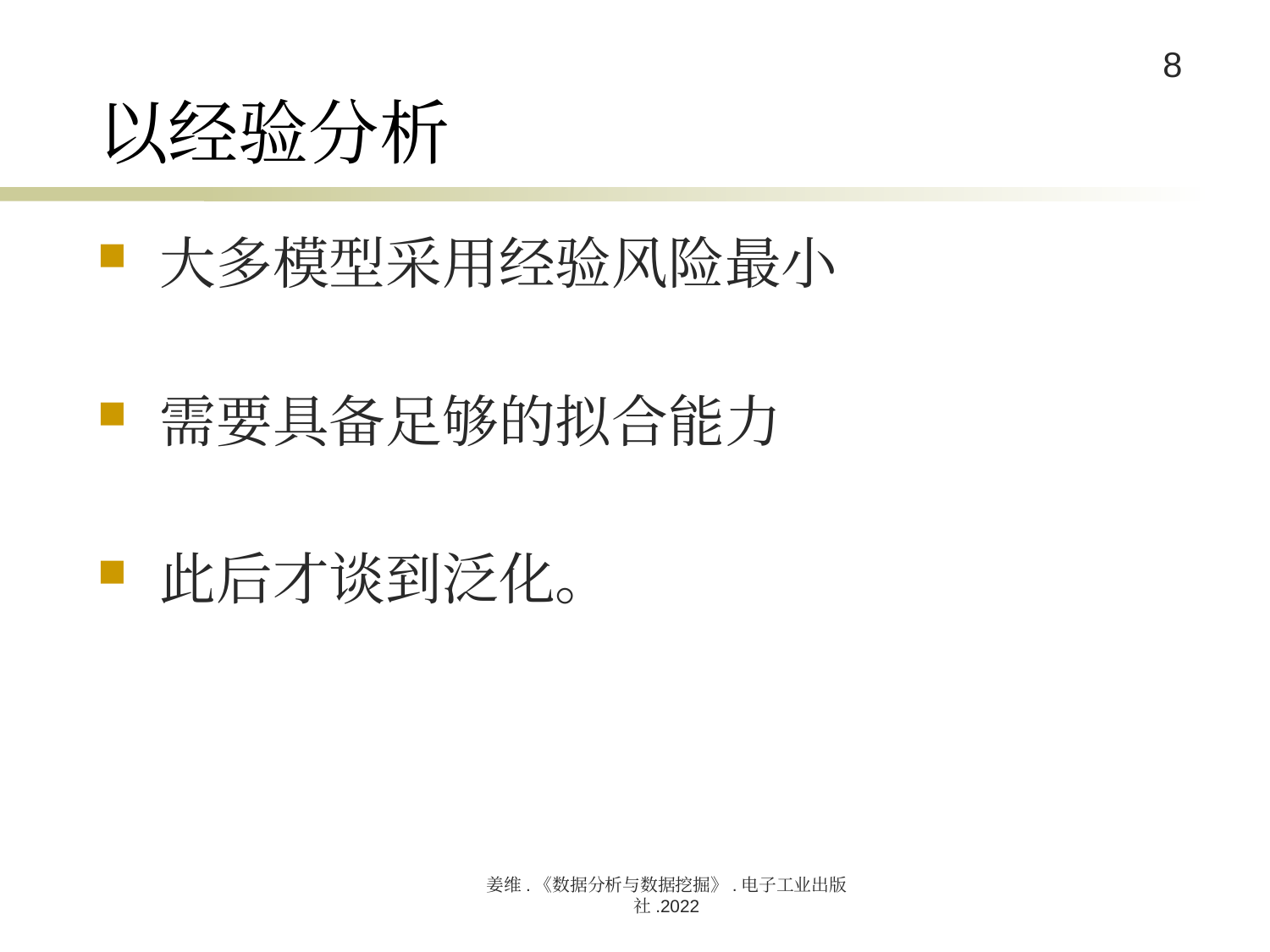

# 以经验分析
大多模型采用经验风险最小

需要具备足够的拟合能力

此后才谈到泛化。
姜维.《数据分析与数据挖掘》.电子工业出版社.2022